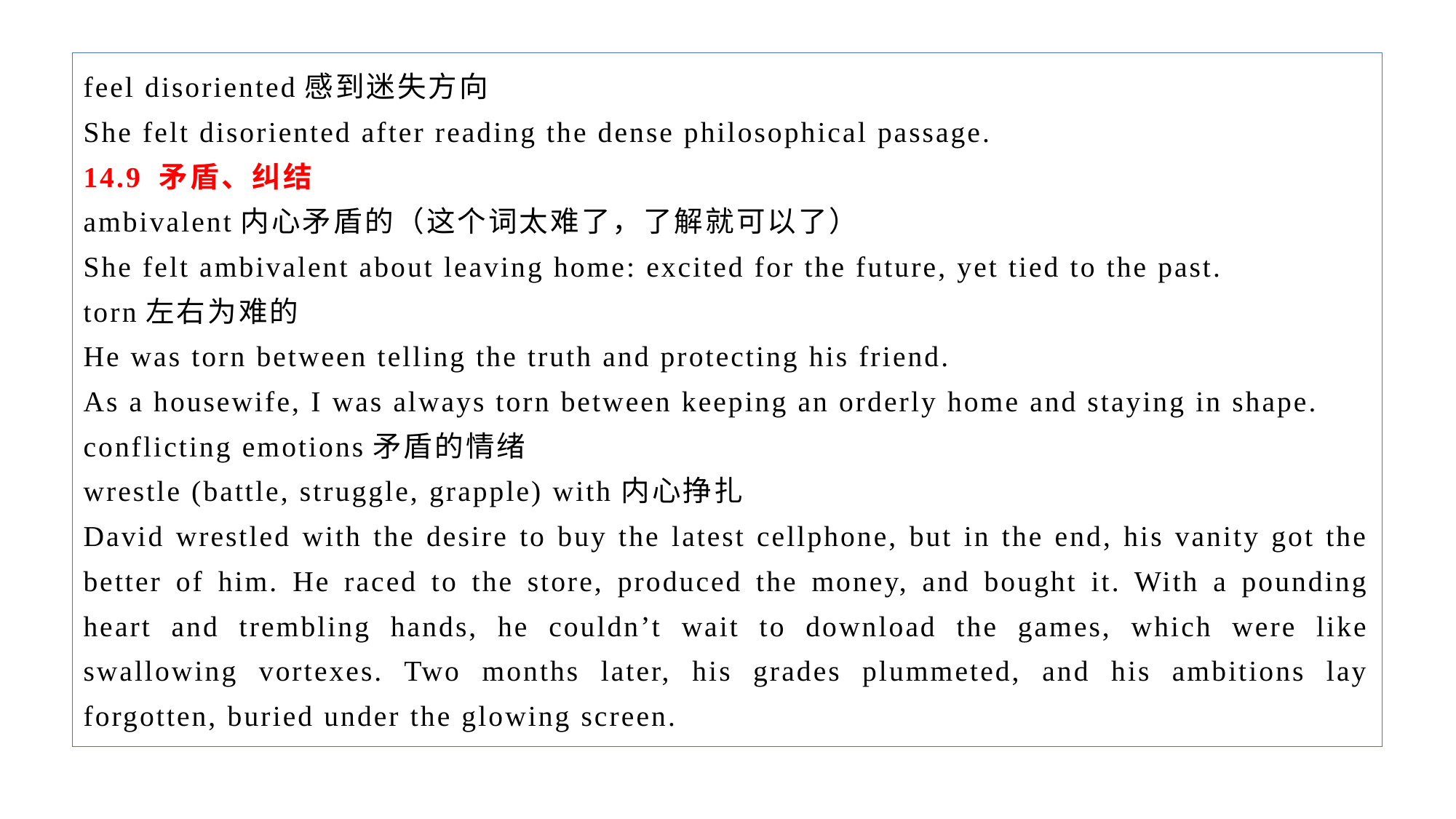

feel disoriented感到迷失方向
She felt disoriented after reading the dense philosophical passage.
14.9 矛盾、纠结
ambivalent内心矛盾的（这个词太难了，了解就可以了）
She felt ambivalent about leaving home: excited for the future, yet tied to the past.
torn左右为难的
He was torn between telling the truth and protecting his friend.
As a housewife, I was always torn between keeping an orderly home and staying in shape.
conflicting emotions矛盾的情绪
wrestle (battle, struggle, grapple) with内心挣扎
David wrestled with the desire to buy the latest cellphone, but in the end, his vanity got the better of him. He raced to the store, produced the money, and bought it. With a pounding heart and trembling hands, he couldn’t wait to download the games, which were like swallowing vortexes. Two months later, his grades plummeted, and his ambitions lay forgotten, buried under the glowing screen.